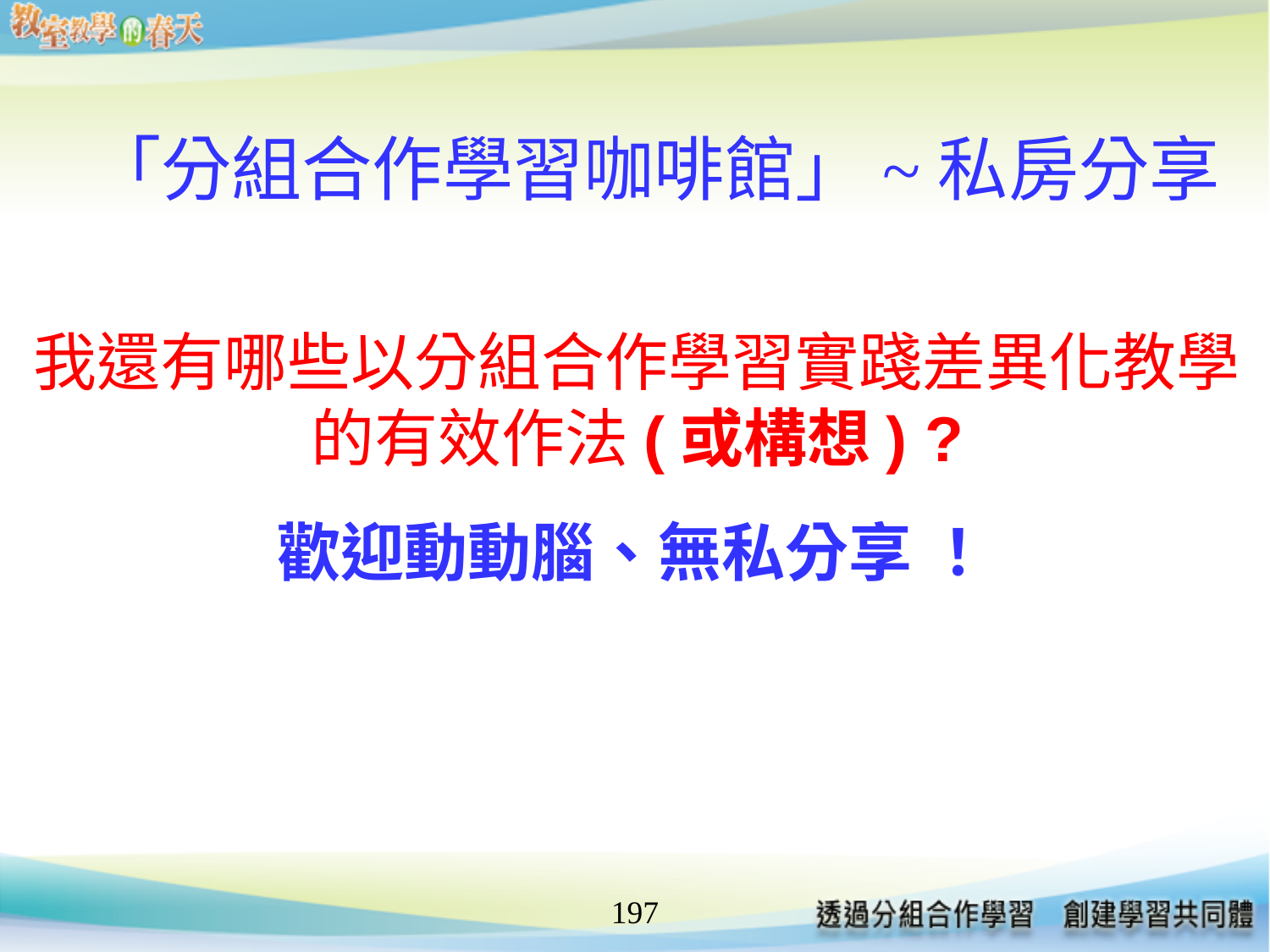

「分組合作學習咖啡館」~私房分享
我還有哪些以分組合作學習實踐差異化教學的有效作法(或構想) ?
歡迎動動腦、無私分享 ！
197